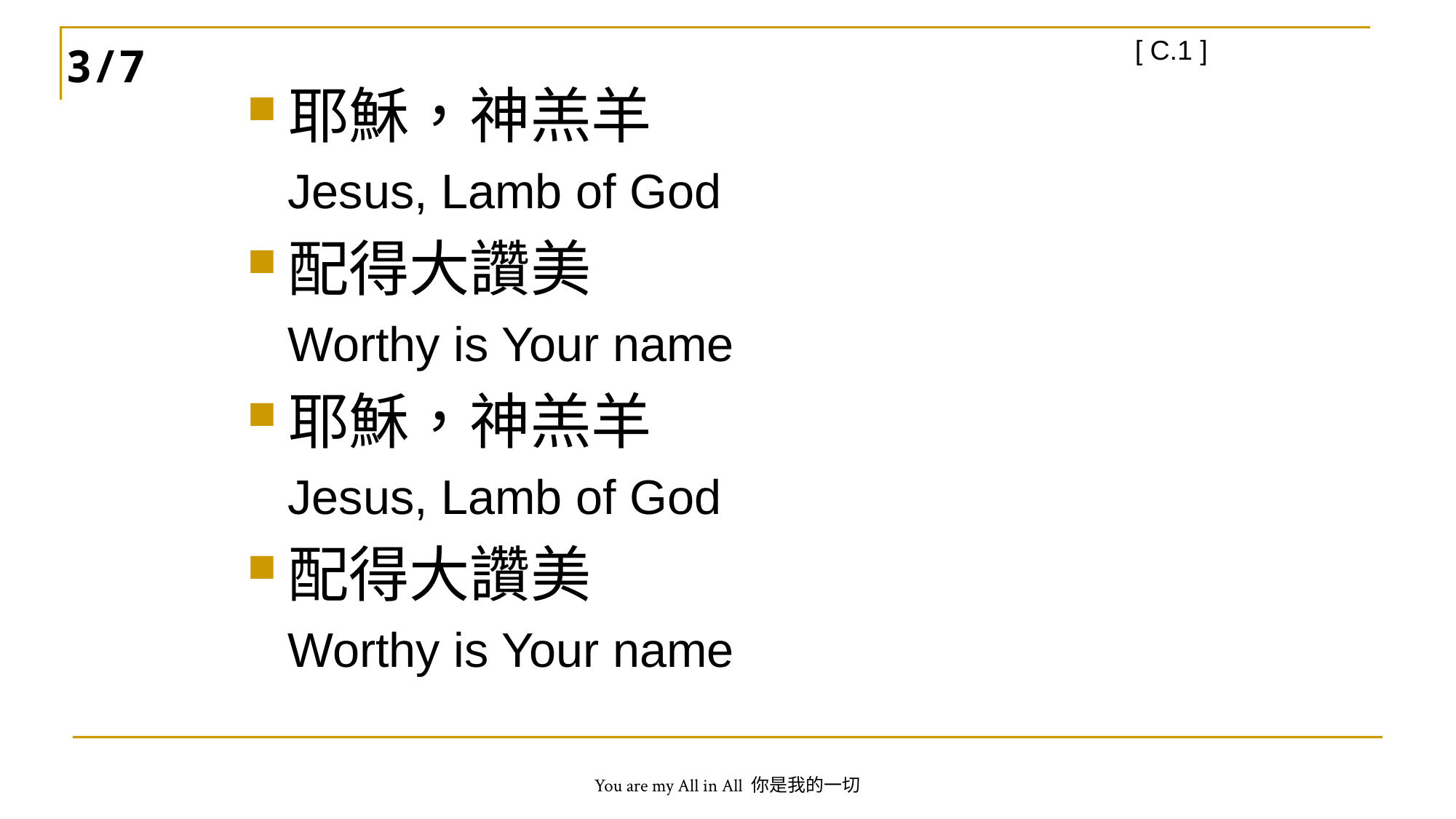

[ C.1 ]
耶穌，神羔羊
   Jesus, Lamb of God
配得大讚美
   Worthy is Your name
耶穌，神羔羊
   Jesus, Lamb of God
配得大讚美
   Worthy is Your name
3/7
You are my All in All 你是我的一切